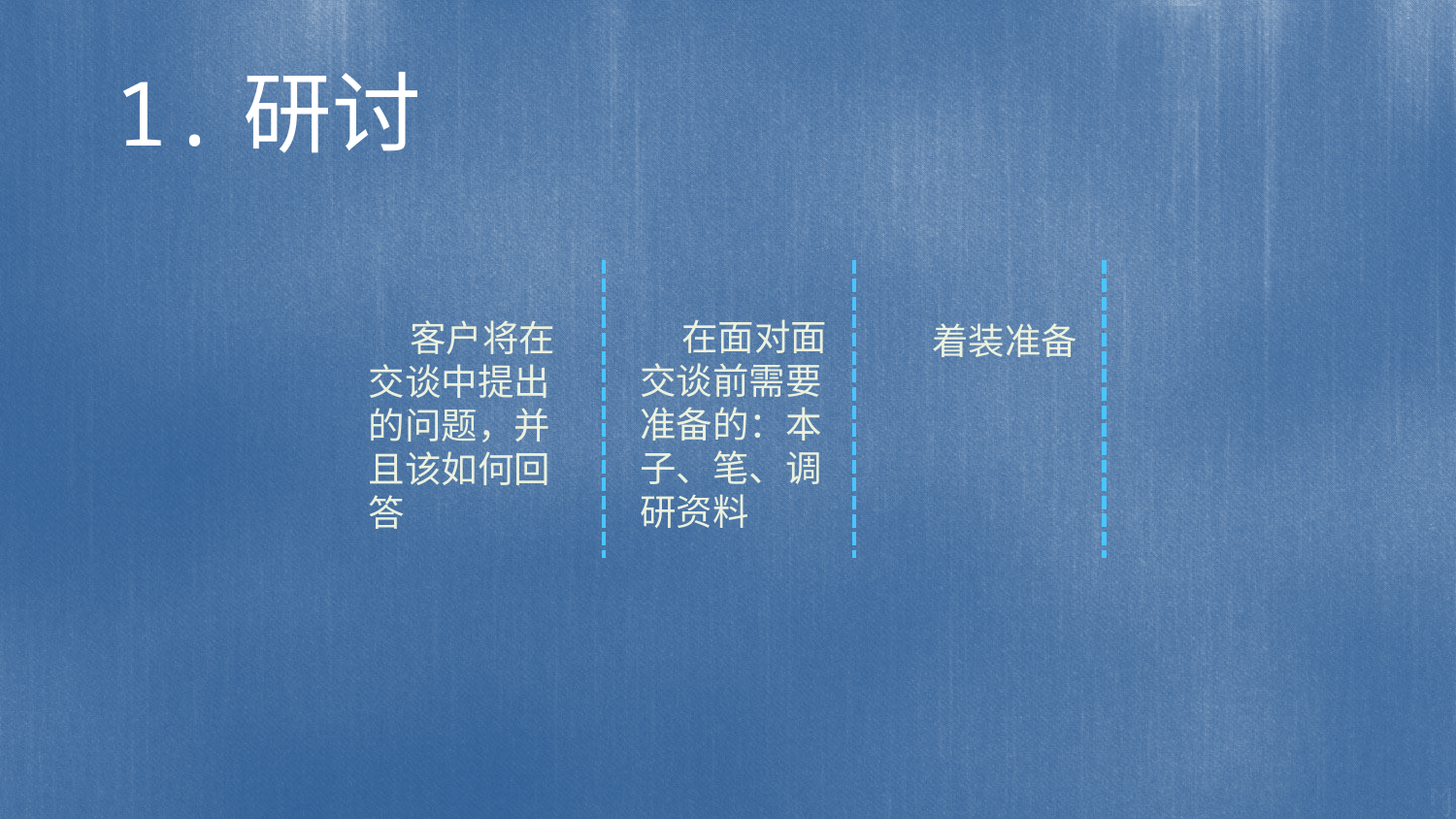

1.研讨

    在面对面交谈前需要准备的：本子、笔、调研资料
    客户将在交谈中提出的问题，并且该如何回答
    着装准备